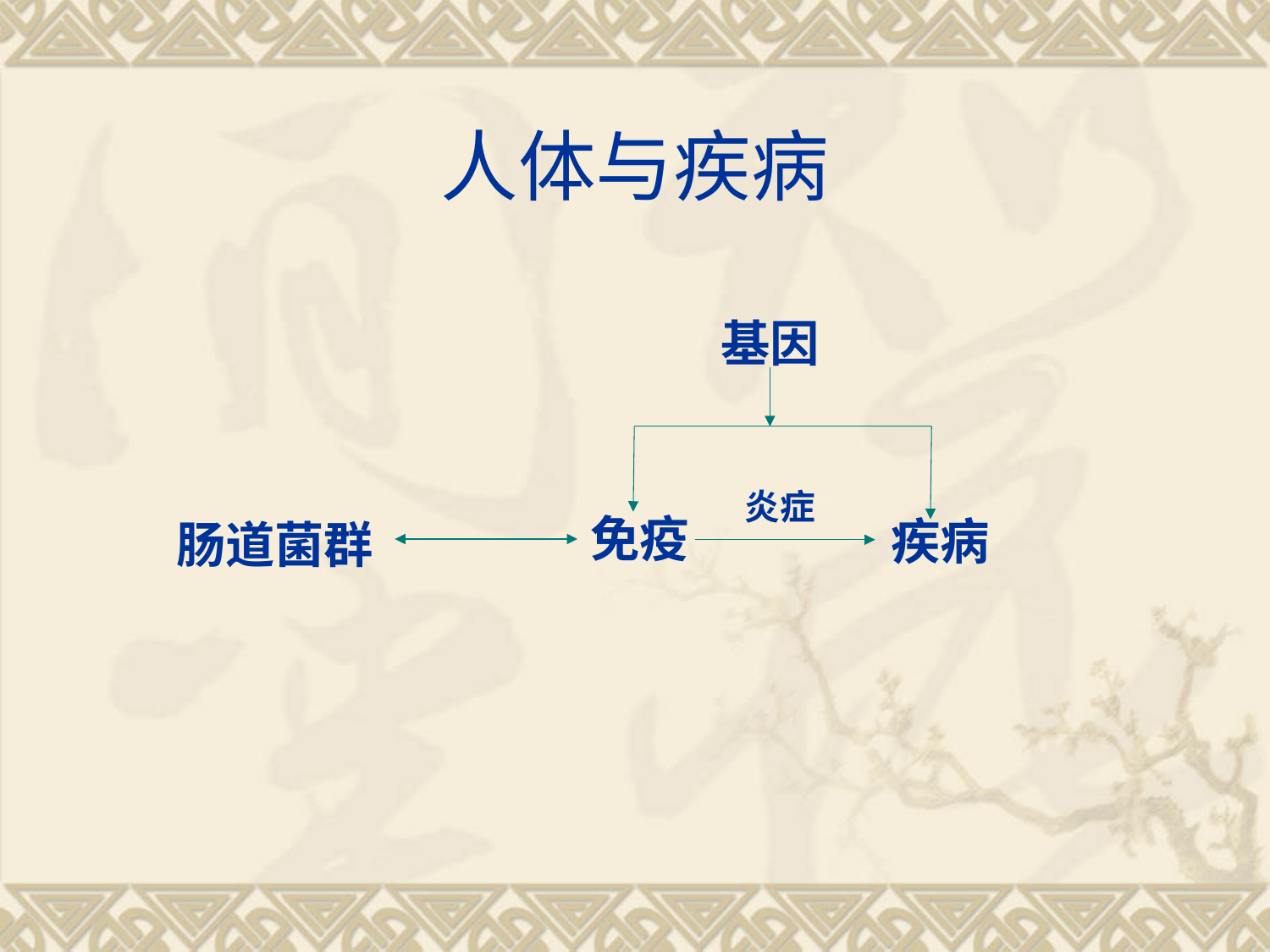

# 人体与疾病
基因
炎症
免疫
疾病
肠道菌群